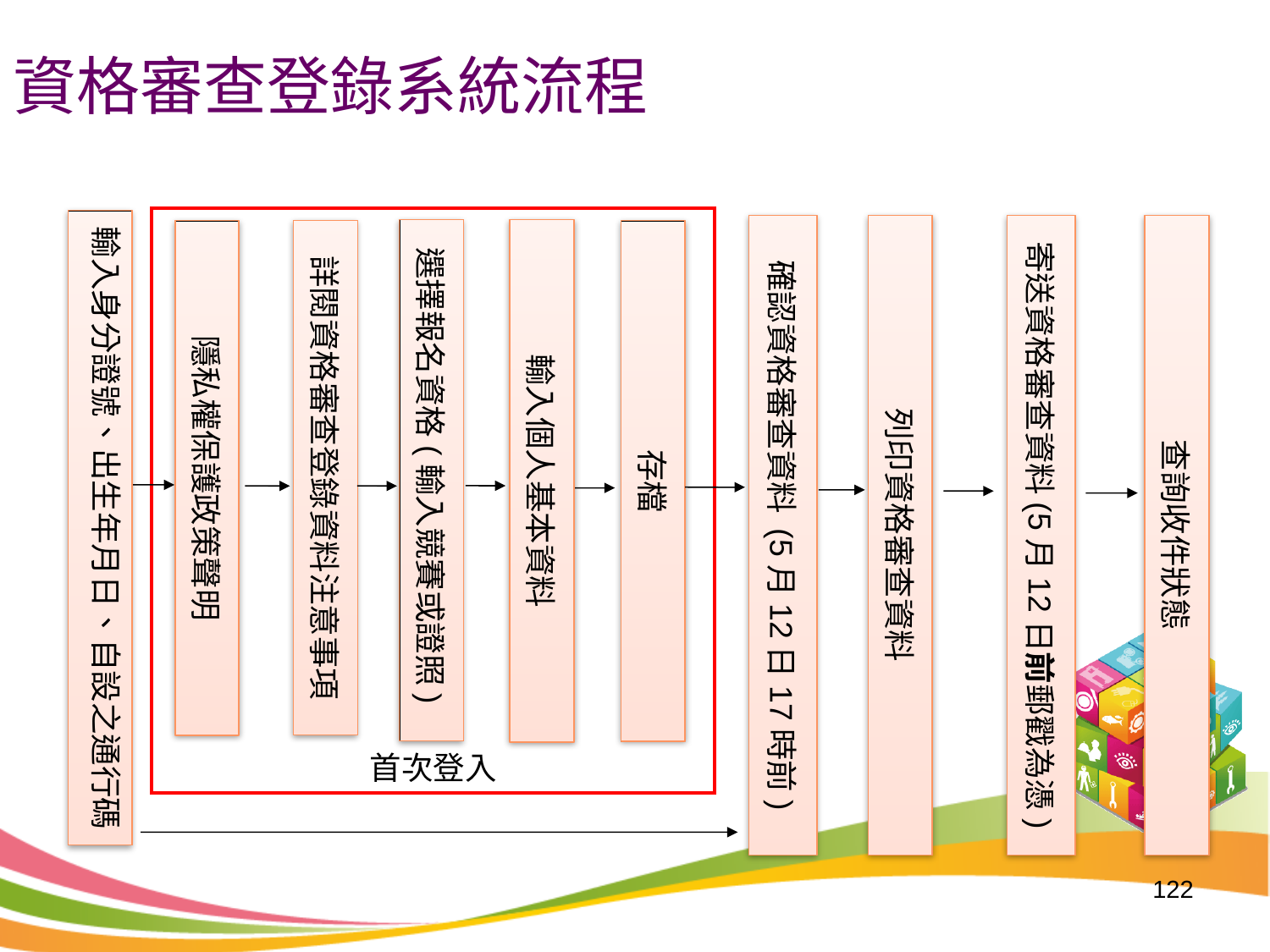

資格審查登錄系統流程

首次登入
輸入身分證號、出生年月日、自設之通行碼
確認資格審查資料 (5月12日17時前)
列印資格審查資料
寄送資格審查資料(5月12日前郵戳為憑)
查詢收件狀態
選擇報名資格(輸入競賽或證照)
輸入個人基本資料
詳閱資格審查登錄資料注意事項
隱私權保護政策聲明
存檔

122